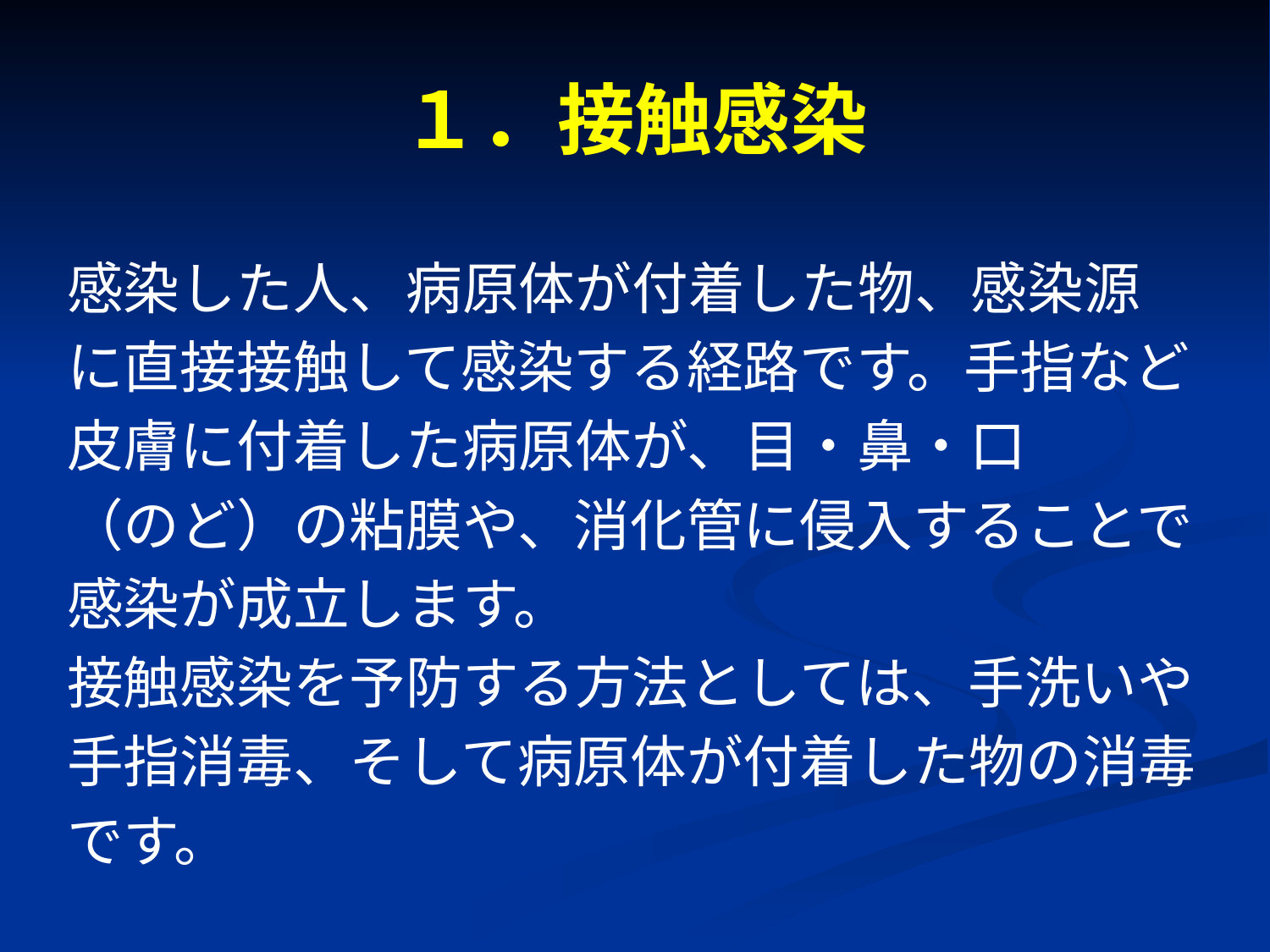

# １．接触感染
感染した人、病原体が付着した物、感染源
に直接接触して感染する経路です。手指など
皮膚に付着した病原体が、目・鼻・口
（のど）の粘膜や、消化管に侵入することで
感染が成立します。
接触感染を予防する方法としては、手洗いや
手指消毒、そして病原体が付着した物の消毒
です。